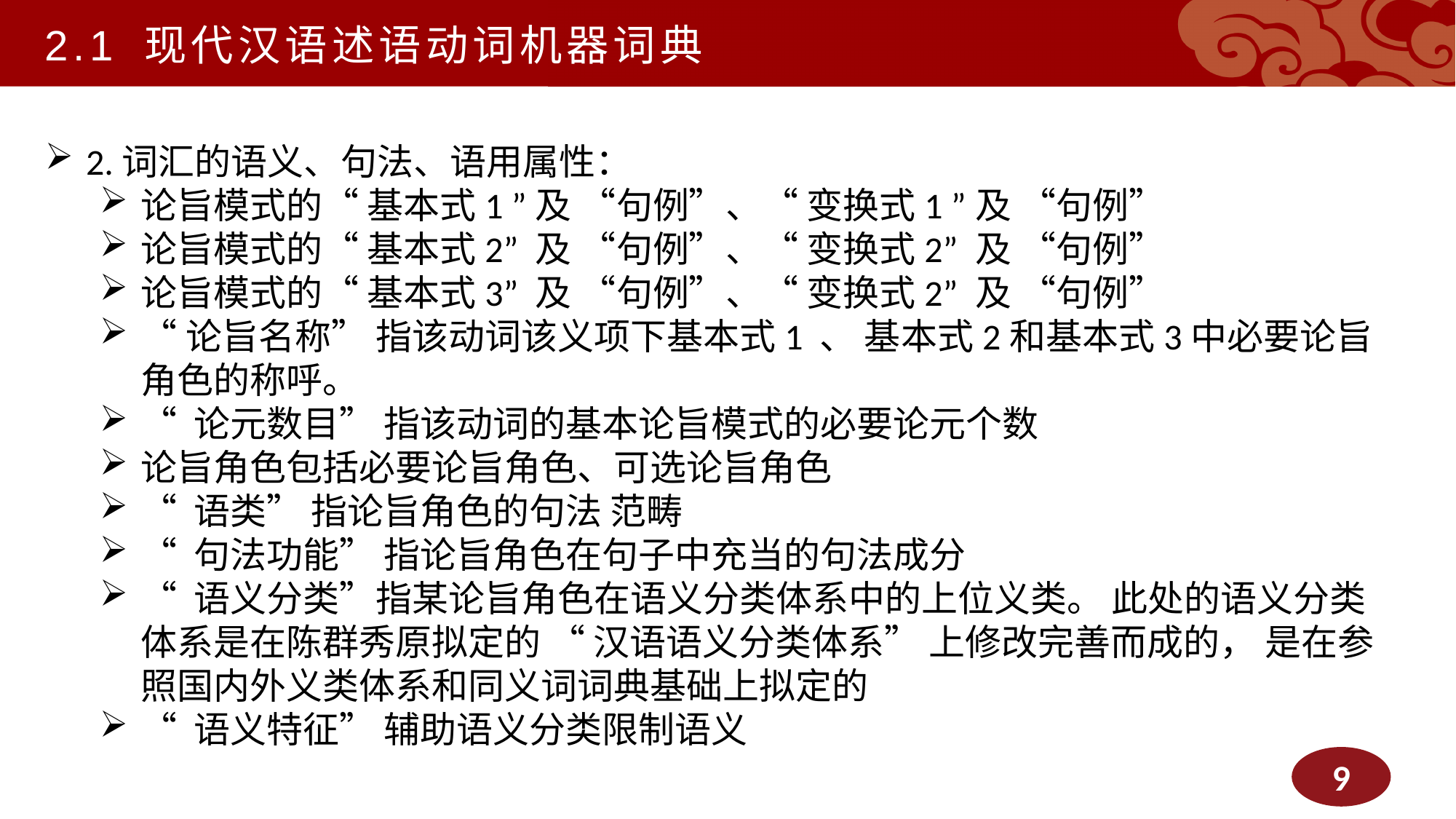

2.1 现代汉语述语动词机器词典

2.词汇的语义、句法、语用属性：
论旨模式的“ 基本式1 ”及 “句例”、“ 变换式1 ”及 “句例”
论旨模式的“ 基本式2” 及 “句例”、“ 变换式2” 及 “句例”
论旨模式的“ 基本式3” 及 “句例”、“ 变换式2” 及 “句例”
“论旨名称” 指该动词该义项下基本式1 、 基本式2和基本式3中必要论旨角色的称呼。
“ 论元数目” 指该动词的基本论旨模式的必要论元个数
论旨角色包括必要论旨角色、可选论旨角色
“ 语类” 指论旨角色的句法 范畴
“ 句法功能” 指论旨角色在句子中充当的句法成分
“ 语义分类”指某论旨角色在语义分类体系中的上位义类。 此处的语义分类体系是在陈群秀原拟定的 “ 汉语语义分类体系” 上修改完善而成的， 是在参照国内外义类体系和同义词词典基础上拟定的
“ 语义特征” 辅助语义分类限制语义